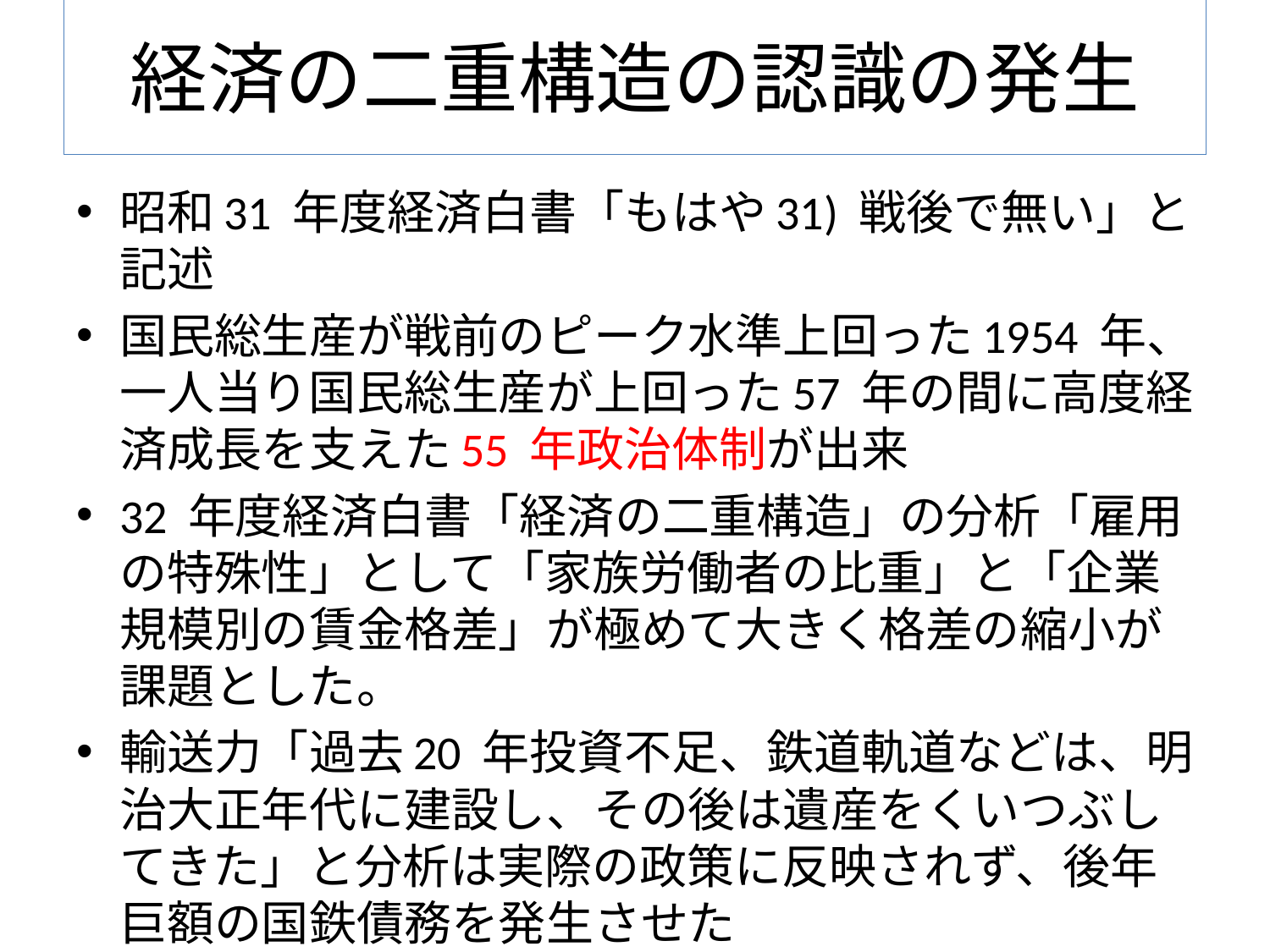

# 経済の二重構造の認識の発生
昭和31 年度経済白書「もはや31) 戦後で無い」と記述
国民総生産が戦前のピーク水準上回った1954 年、一人当り国民総生産が上回った57 年の間に高度経済成長を支えた55 年政治体制が出来
32 年度経済白書「経済の二重構造」の分析「雇用の特殊性」として「家族労働者の比重」と「企業規模別の賃金格差」が極めて大きく格差の縮小が課題とした。
輸送力「過去20 年投資不足、鉄道軌道などは、明治大正年代に建設し、その後は遺産をくいつぶしてきた」と分析は実際の政策に反映されず、後年巨額の国鉄債務を発生させた